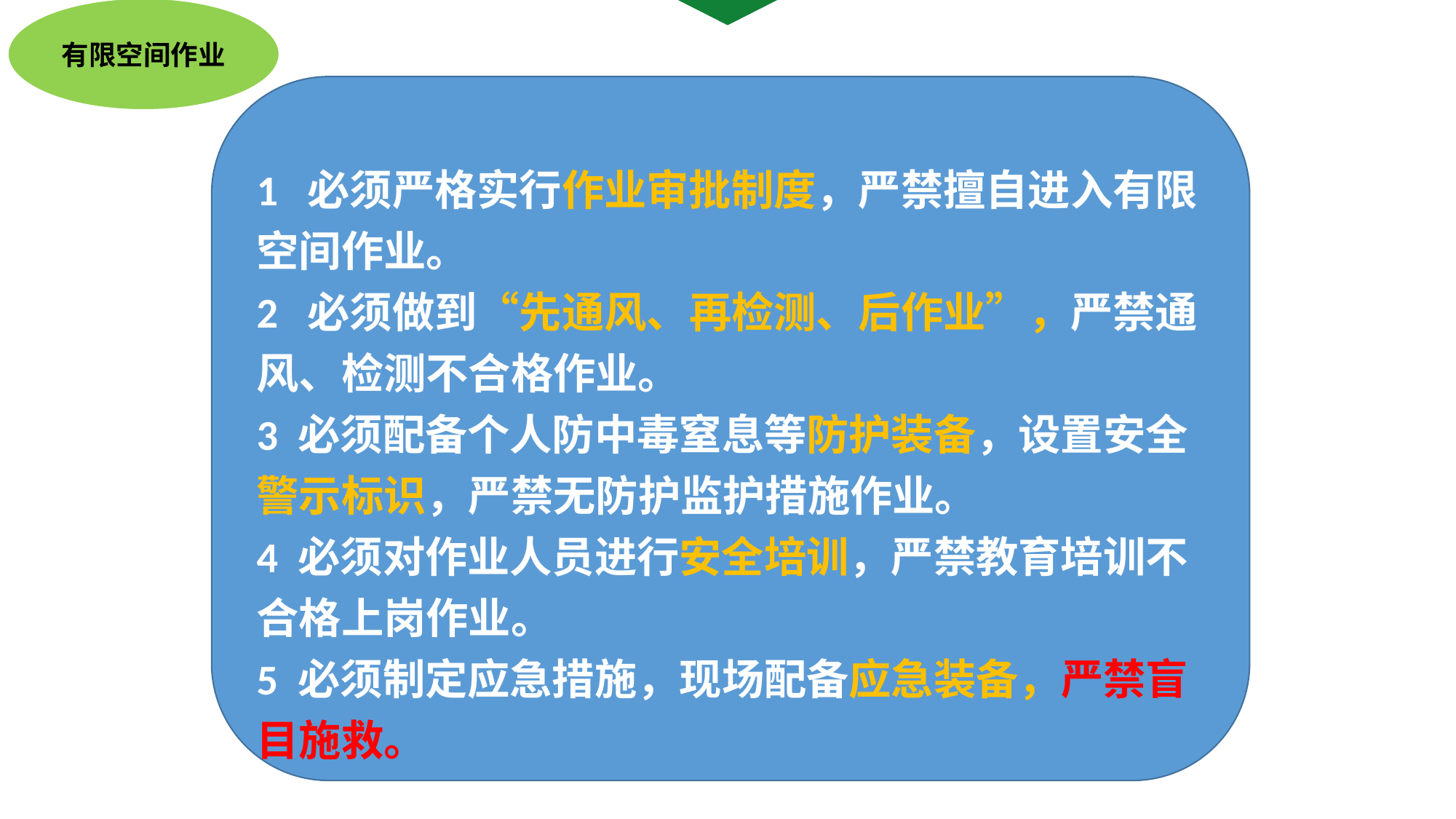

有限空间作业

1  必须严格实行作业审批制度，严禁擅自进入有限空间作业。
2  必须做到“先通风、再检测、后作业”，严禁通风、检测不合格作业。
3 必须配备个人防中毒窒息等防护装备，设置安全警示标识，严禁无防护监护措施作业。
4 必须对作业人员进行安全培训，严禁教育培训不合格上岗作业。
5 必须制定应急措施，现场配备应急装备，严禁盲目施救。
福道注册安全工程师事务所